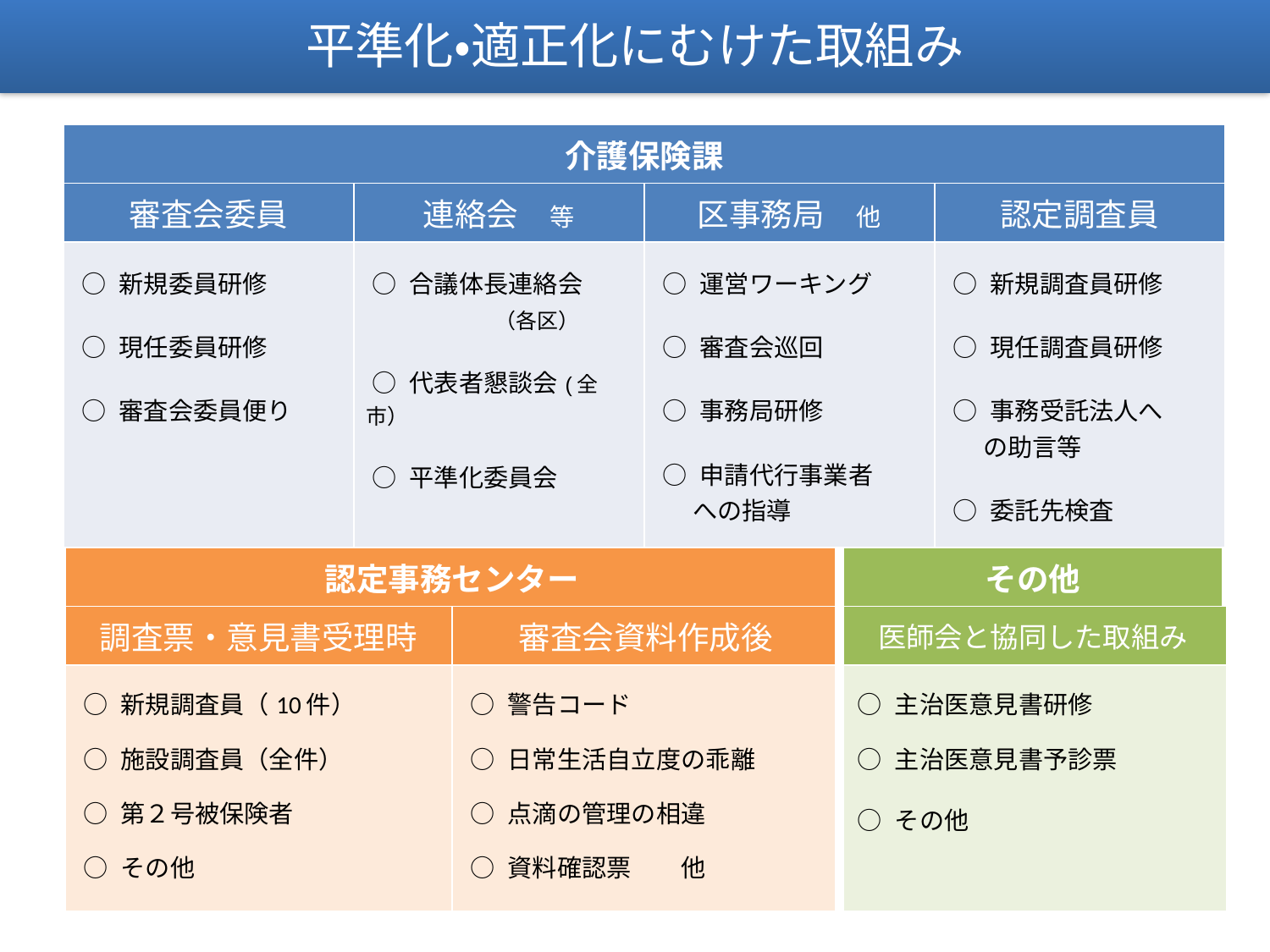

平準化・適正化にむけた取組み
| 介護保険課 |  |  |  |
| --- | --- | --- | --- |
| 審査会委員 | 連絡会　等 | 区事務局　他 | 認定調査員 |
| ○ 新規委員研修 ○ 現任委員研修 ○ 審査会委員便り | ○ 合議体長連絡会 （各区） ○ 代表者懇談会(全市） ○ 平準化委員会 | ○ 運営ワーキング ○ 審査会巡回 ○ 事務局研修 ○ 申請代行事業者 　 への指導 | ○ 新規調査員研修 ○ 現任調査員研修 ○ 事務受託法人へ 　 の助言等 ○ 委託先検査 |
| 認定事務センター |  | その他 |
| --- | --- | --- |
| 調査票・意見書受理時 | 審査会資料作成後 | 医師会と協同した取組み |
| ○ 新規調査員（10件） ○ 施設調査員（全件） ○ 第２号被保険者 ○ その他 | ○ 警告コード ○ 日常生活自立度の乖離 ○ 点滴の管理の相違 ○ 資料確認票　　他 | ○ 主治医意見書研修 ○ 主治医意見書予診票 ○ その他 |